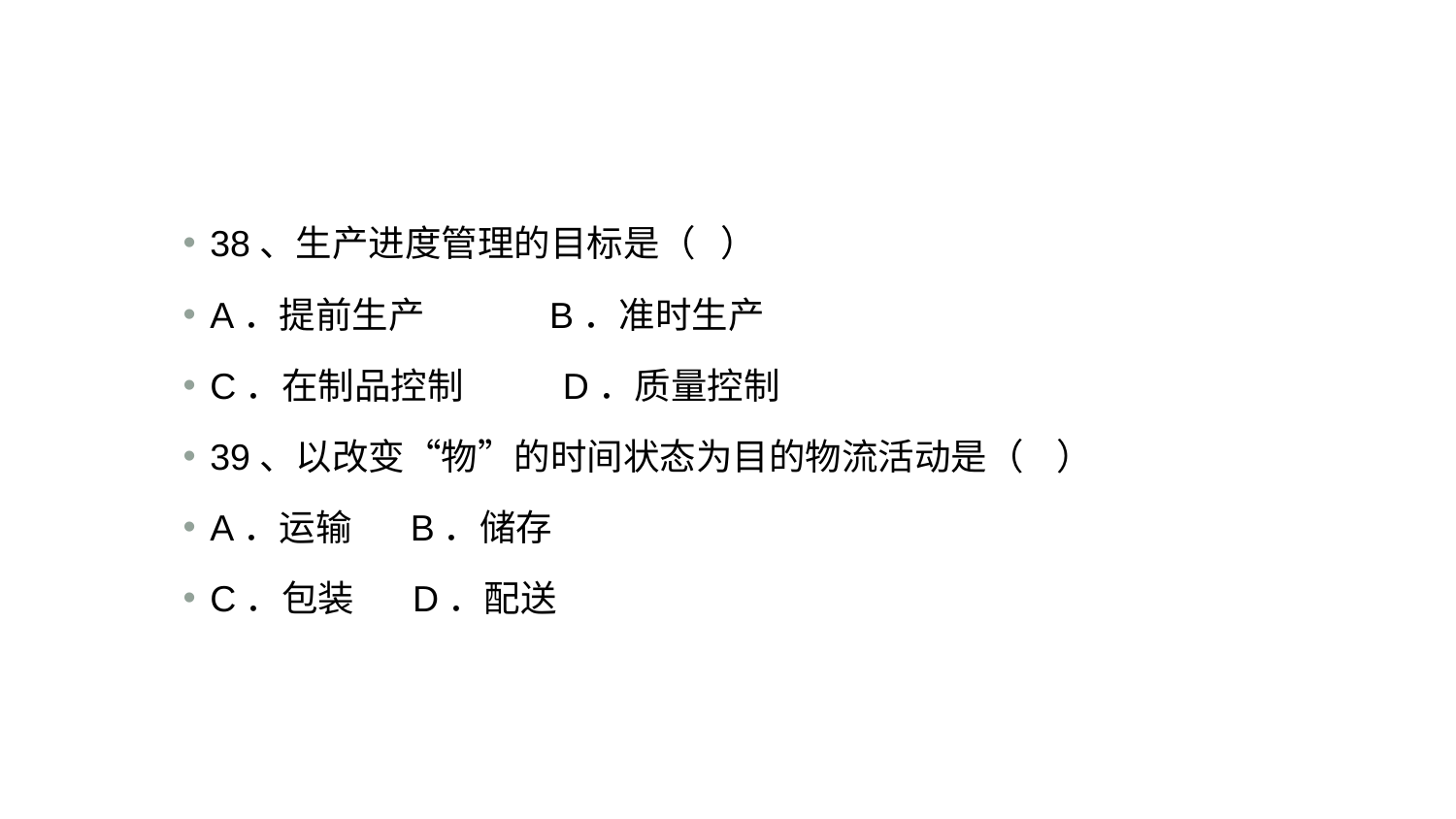

#
38、生产进度管理的目标是（   ）
A．提前生产              B．准时生产
C．在制品控制           D．质量控制
39、以改变“物”的时间状态为目的物流活动是（    ）
A．运输      B．储存
C．包装      D．配送